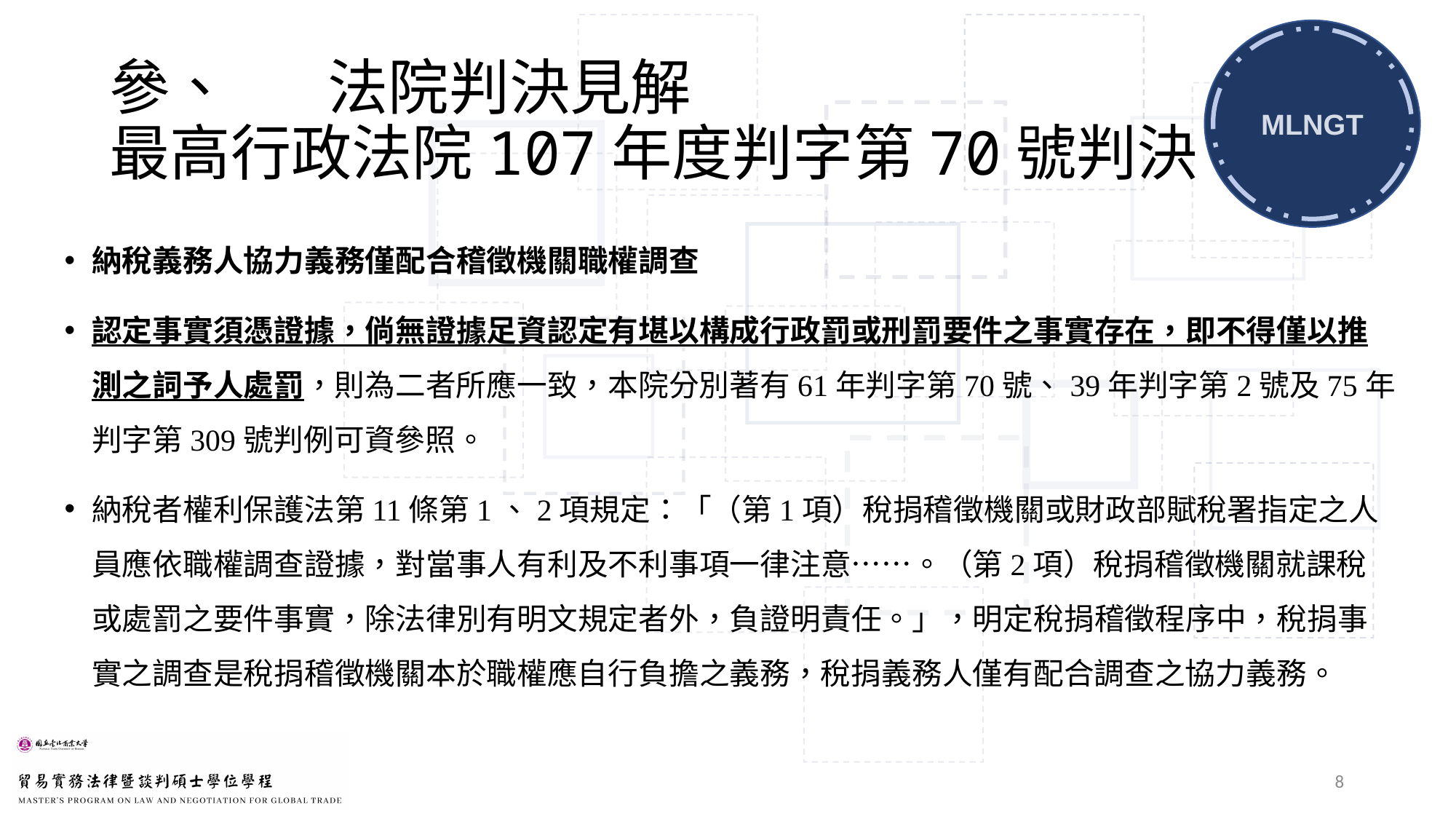

# 參、	法院判決見解 最高行政法院107年度判字第70號判決
納稅義務人協力義務僅配合稽徵機關職權調查
認定事實須憑證據，倘無證據足資認定有堪以構成行政罰或刑罰要件之事實存在，即不得僅以推測之詞予人處罰，則為二者所應一致，本院分別著有61年判字第70號、39年判字第2號及75年判字第309號判例可資參照。
納稅者權利保護法第11條第1、2項規定：「（第1項）稅捐稽徵機關或財政部賦稅署指定之人員應依職權調查證據，對當事人有利及不利事項一律注意……。（第2項）稅捐稽徵機關就課稅或處罰之要件事實，除法律別有明文規定者外，負證明責任。」，明定稅捐稽徵程序中，稅捐事實之調查是稅捐稽徵機關本於職權應自行負擔之義務，稅捐義務人僅有配合調查之協力義務。